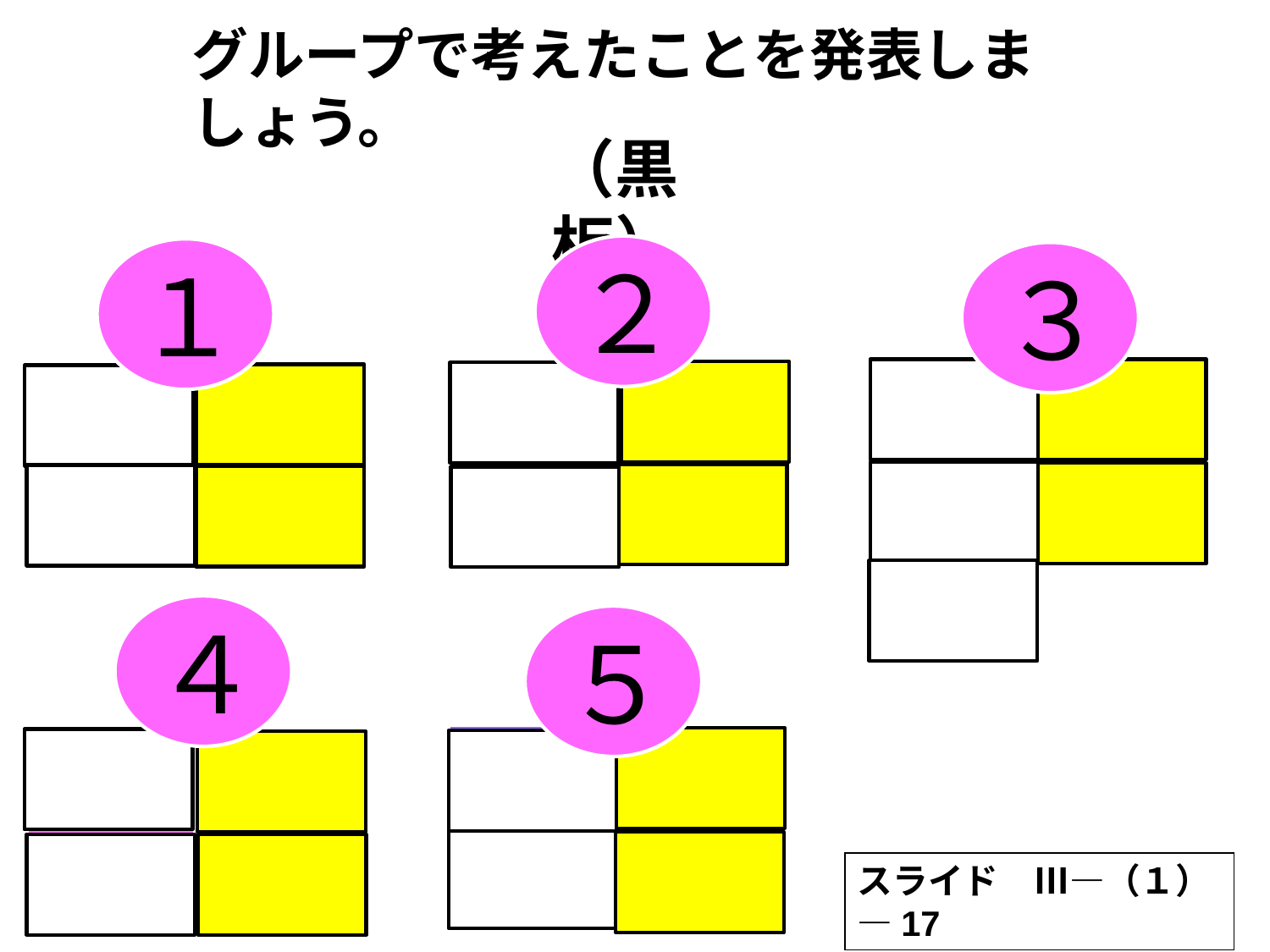

グループで考えたことを発表しましょう。
（黒板）
２
１
３

島岡

４
５
中村

山内

スライド　Ⅲ―（１）―17